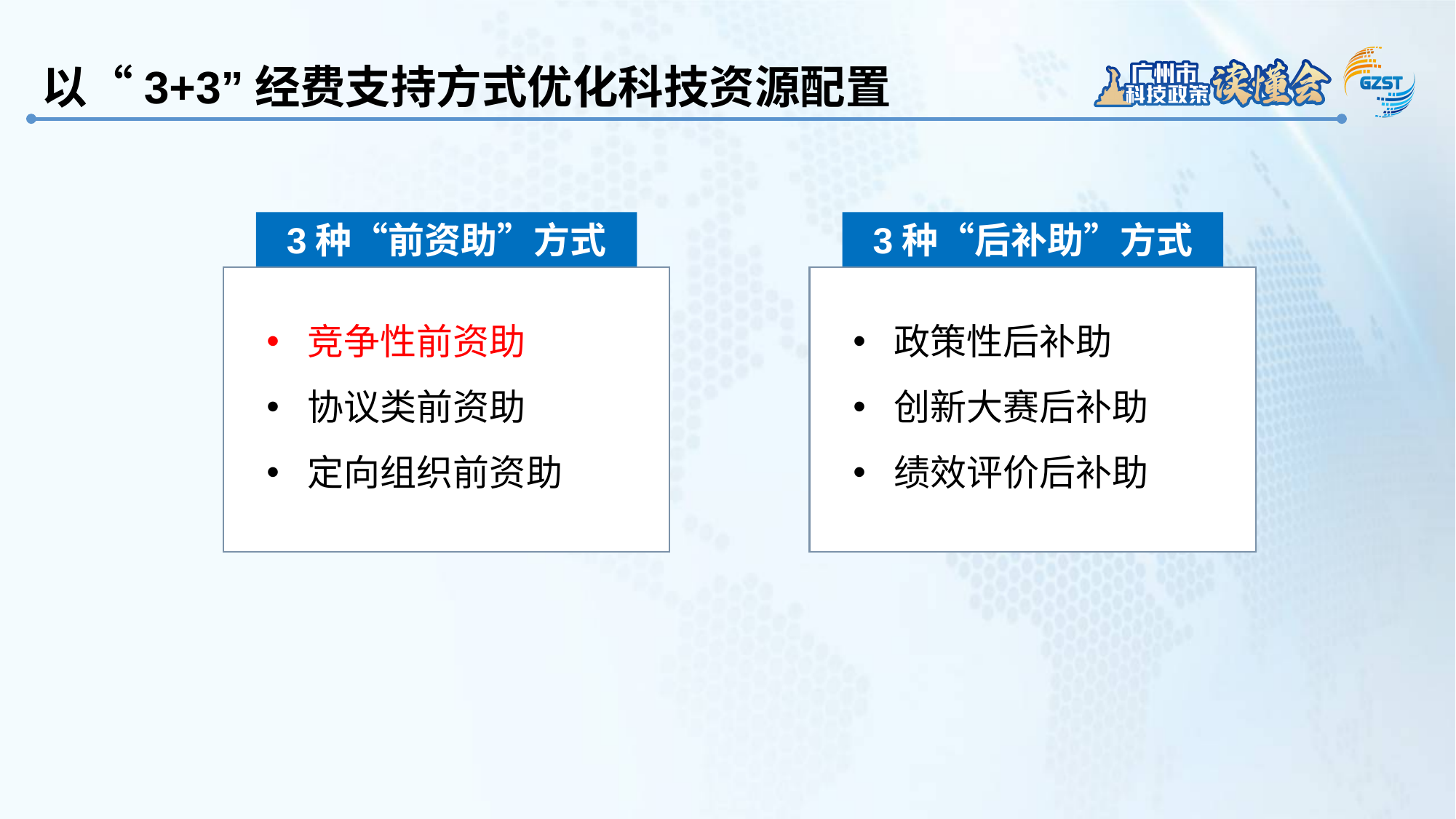

以“3+3”经费支持方式优化科技资源配置
3种“前资助”方式
3种“后补助”方式

竞争性前资助
协议类前资助
定向组织前资助
政策性后补助
创新大赛后补助
绩效评价后补助